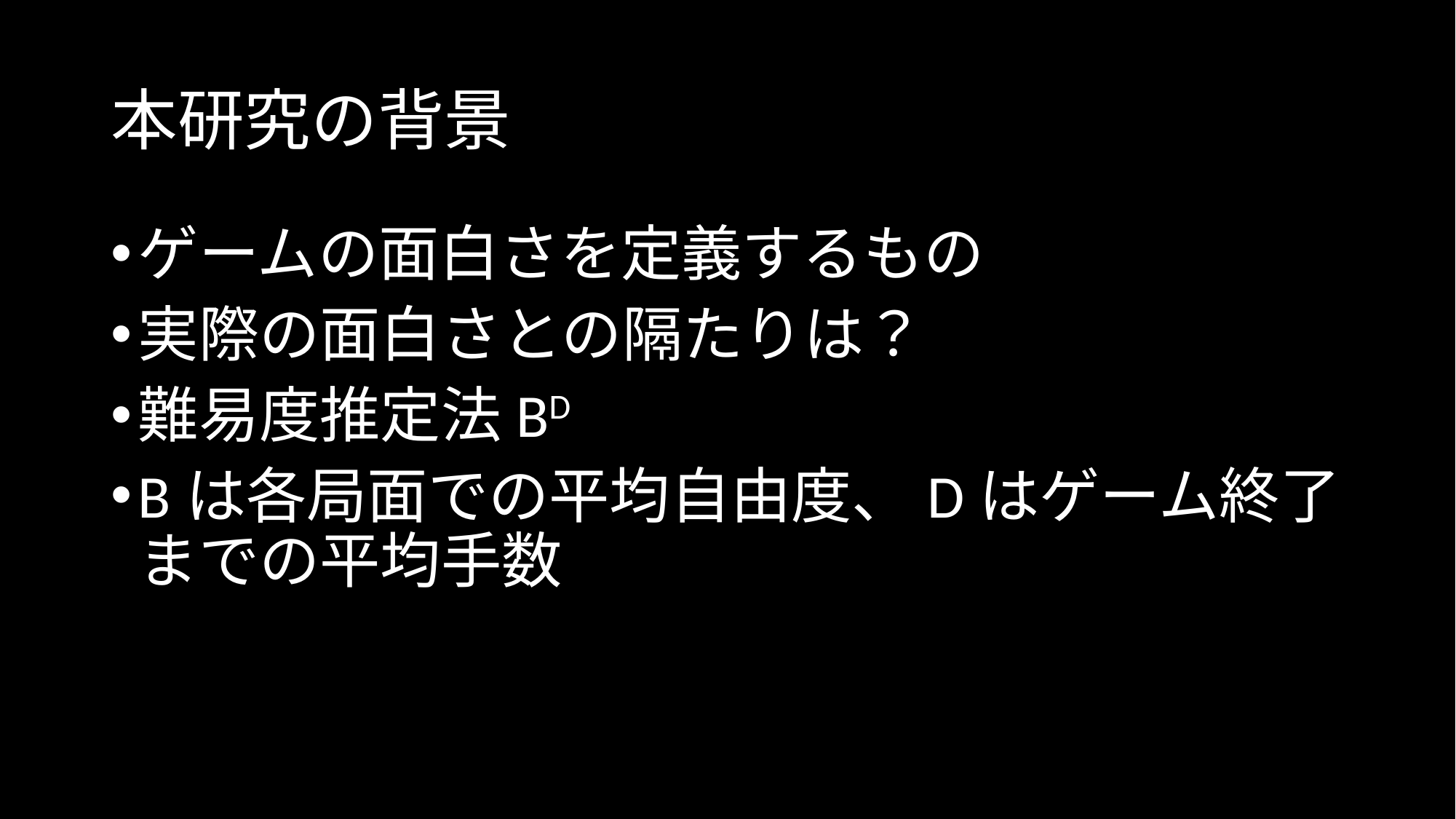

# 本研究の背景
ゲームの面白さを定義するもの
実際の面白さとの隔たりは？
難易度推定法BD
Bは各局面での平均自由度、Dはゲーム終了までの平均手数